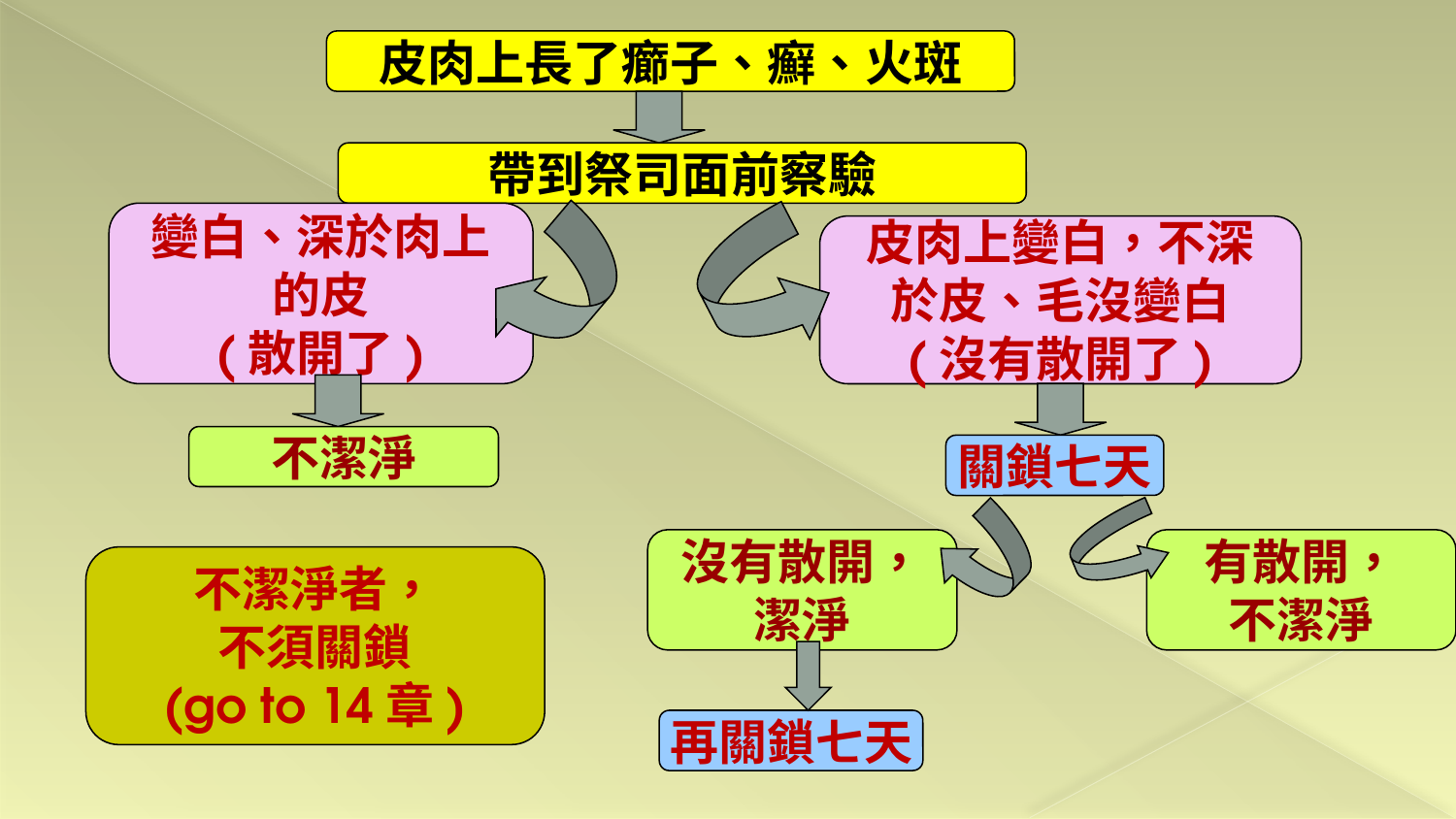

皮肉上長了癤子、癬、火斑

帶到祭司面前察驗
變白、深於肉上的皮
(散開了)

皮肉上變白，不深於皮、毛沒變白
(沒有散開了)

不潔淨

關鎖七天

沒有散開，
潔淨

有散開，
不潔淨
不潔淨者，
不須關鎖
(go to 14章)

再關鎖七天